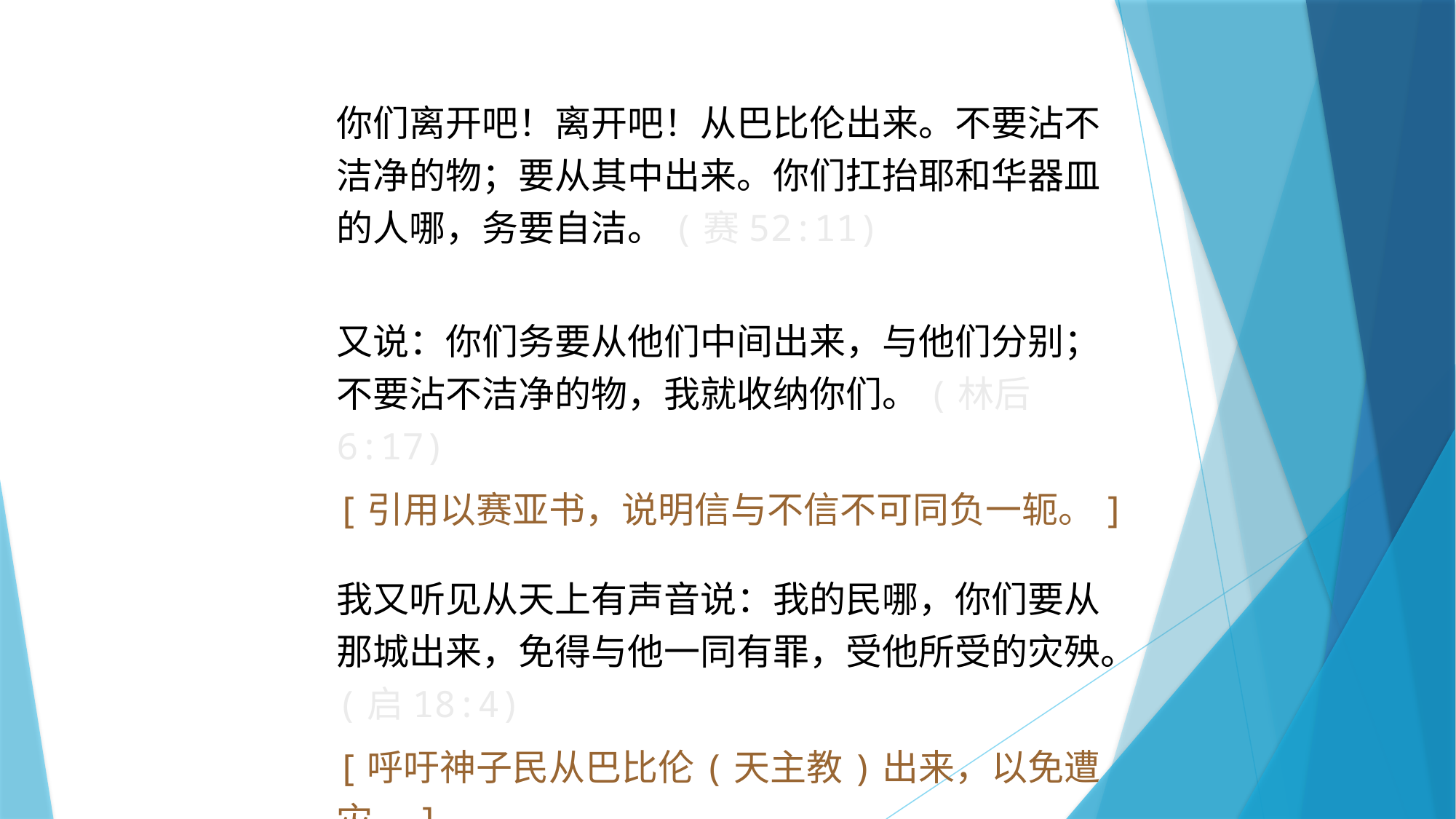

你们离开吧！离开吧！从巴比伦出来。不要沾不洁净的物；要从其中出来。你们扛抬耶和华器皿的人哪，务要自洁。(赛52:11)
又说：你们务要从他们中间出来，与他们分别；不要沾不洁净的物，我就收纳你们。(林后6:17)
[引用以赛亚书，说明信与不信不可同负一轭。]

我又听见从天上有声音说：我的民哪，你们要从那城出来，免得与他一同有罪，受他所受的灾殃。(启18:4)
[呼吁神子民从巴比伦(天主教)出来，以免遭灾。]